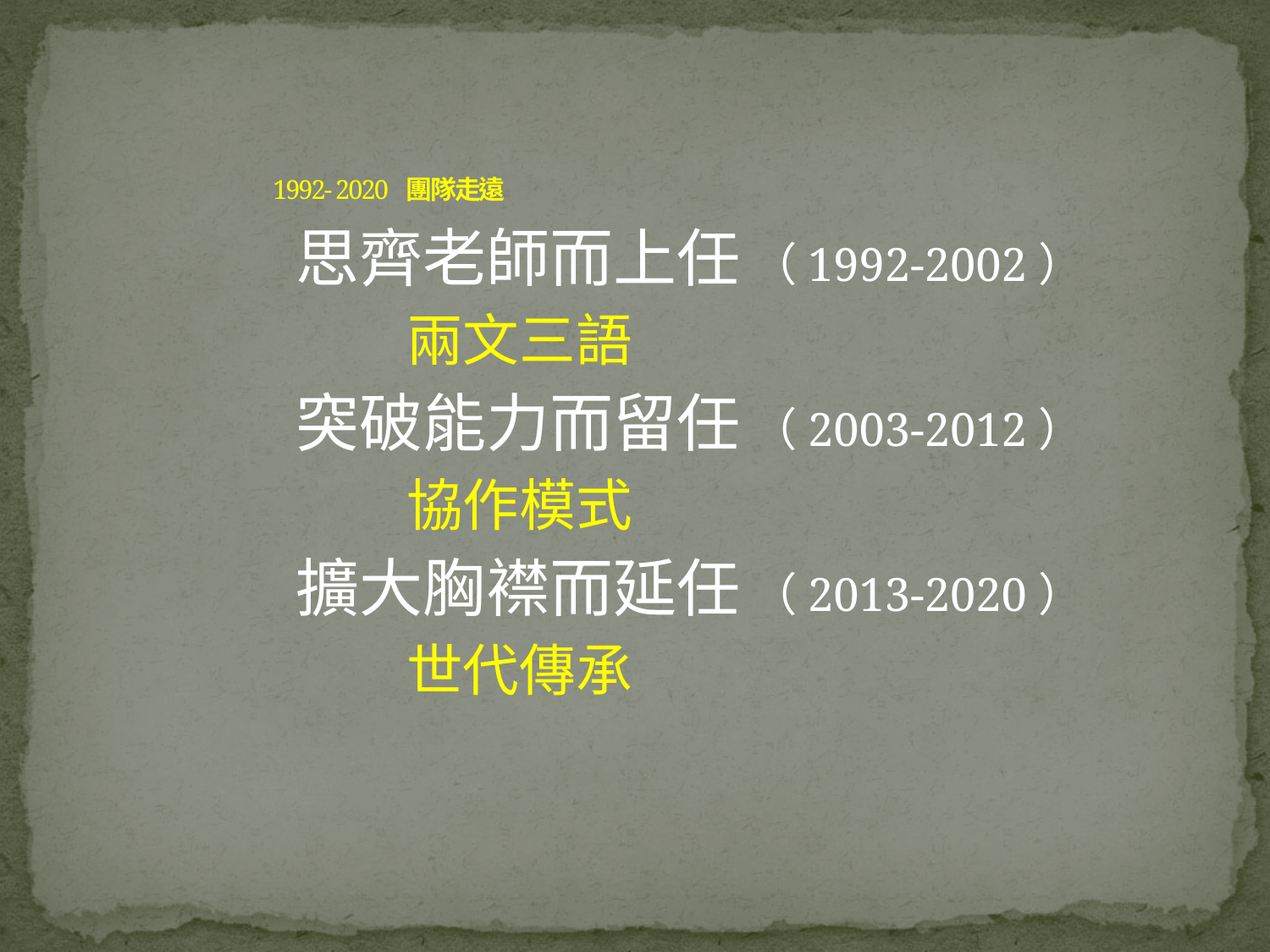

# 1992- 2020   團隊走遠
        思齊老師而上任 （1992-2002）
                      兩文三語
        突破能力而留任 （2003-2012）
                      協作模式
        擴大胸襟而延任 （2013-2020）
                      世代傳承